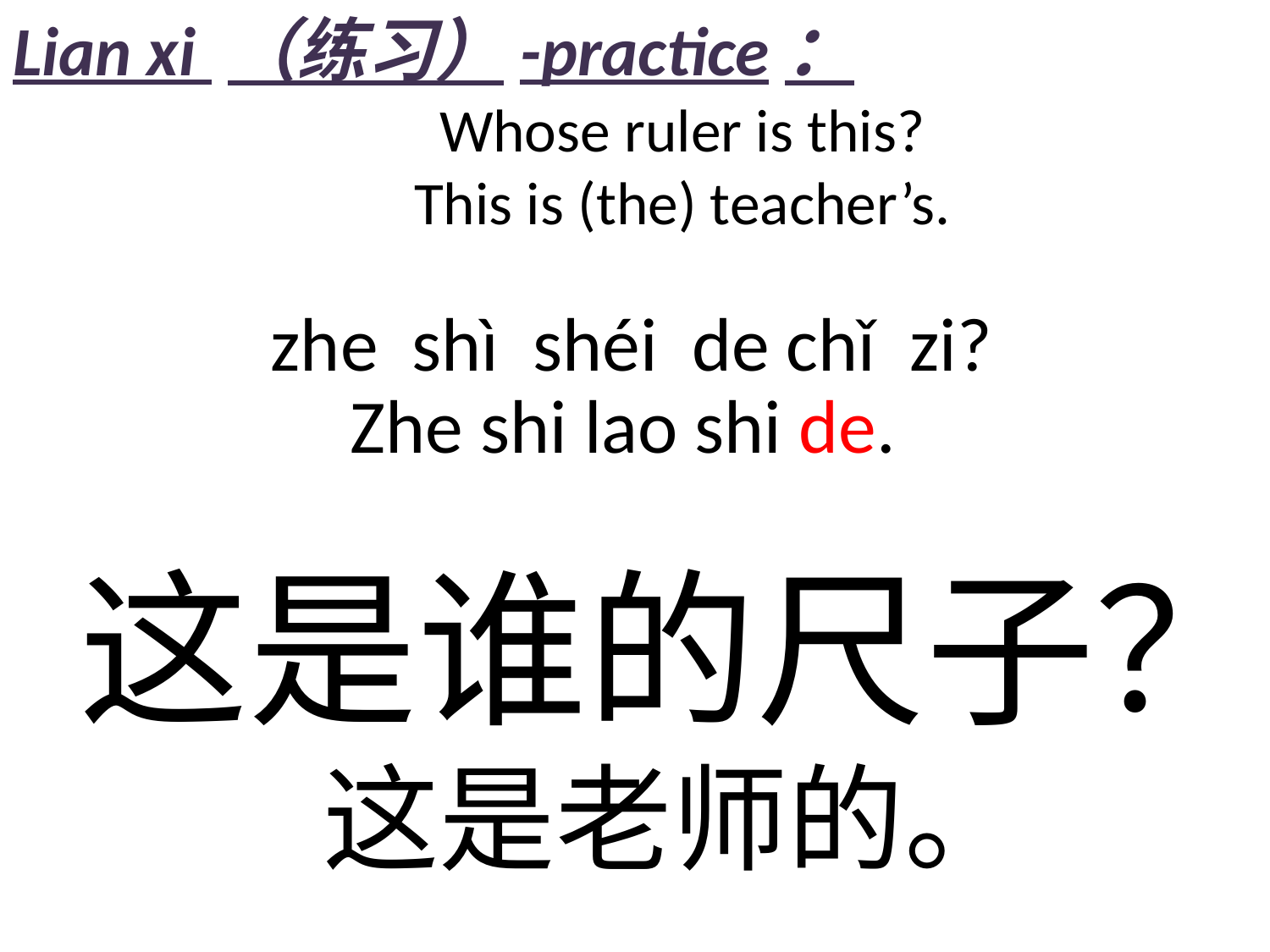

# Lian xi （练习）-practice：
Whose ruler is this?
This is (the) teacher’s.
 zhe  shì  shéi  de chǐ  zi?
Zhe shi lao shi de.
这是谁的尺子？
这是老师的。